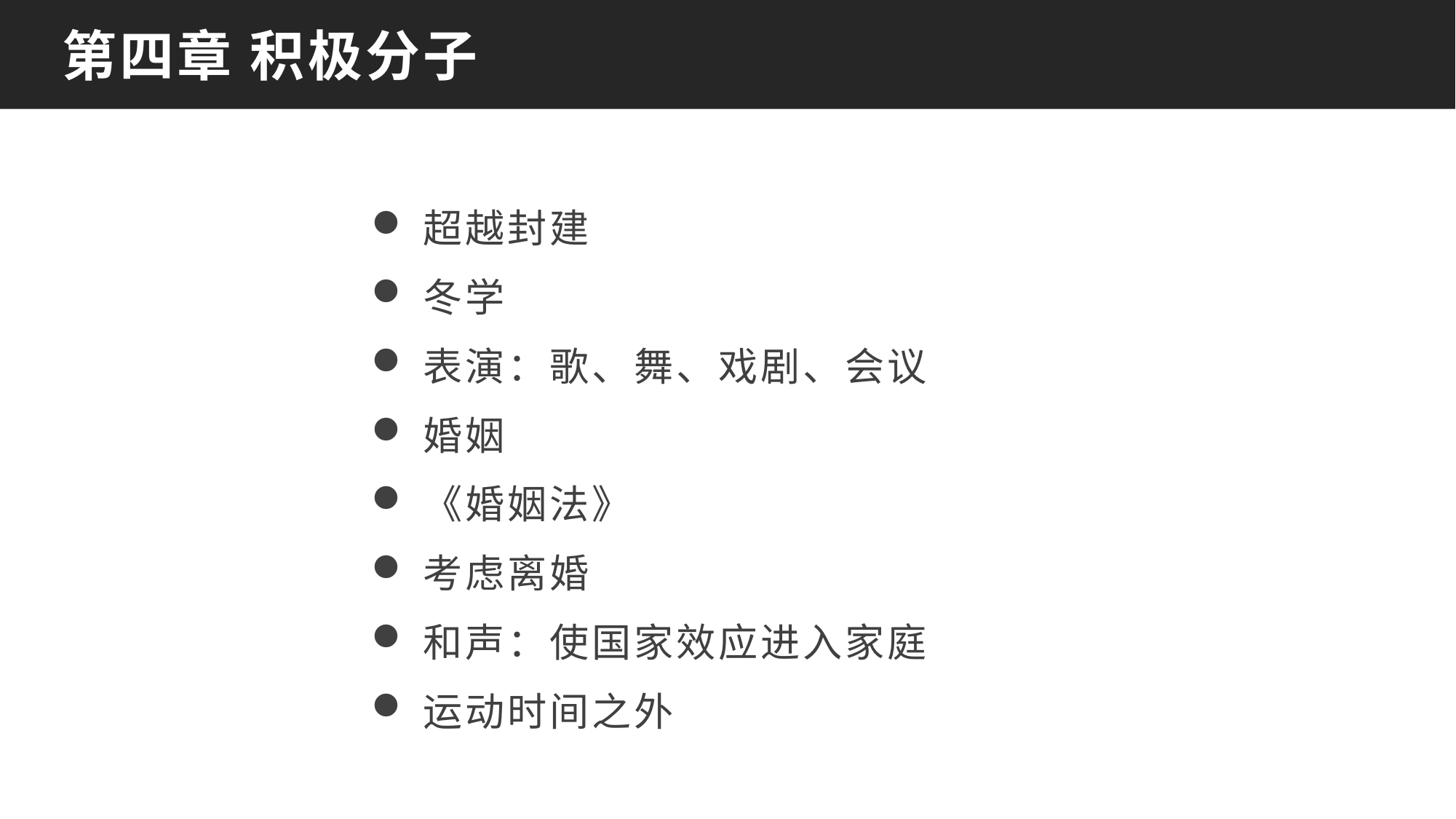

第四章 积极分子
超越封建
冬学
表演：歌、舞、戏剧、会议
婚姻
《婚姻法》
考虑离婚
和声：使国家效应进入家庭
运动时间之外